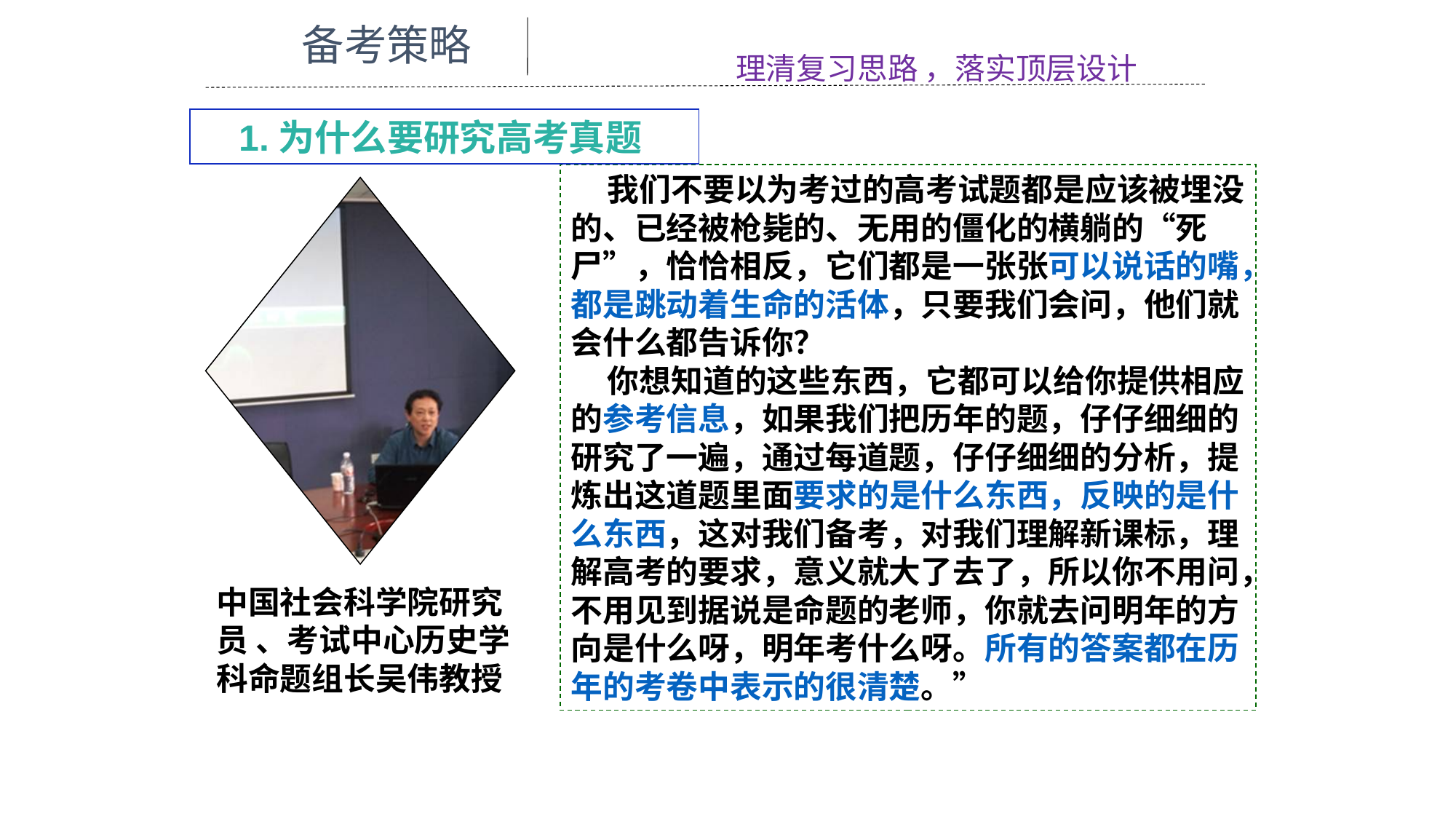

备考策略
理清复习思路 ，落实顶层设计
1.为什么要研究高考真题
    我们不要以为考过的高考试题都是应该被埋没的、已经被枪毙的、无用的僵化的横躺的“死尸”，恰恰相反，它们都是一张张可以说话的嘴，都是跳动着生命的活体，只要我们会问，他们就会什么都告诉你？
    你想知道的这些东西，它都可以给你提供相应的参考信息，如果我们把历年的题，仔仔细细的研究了一遍，通过每道题，仔仔细细的分析，提炼出这道题里面要求的是什么东西，反映的是什么东西，这对我们备考，对我们理解新课标，理解高考的要求，意义就大了去了，所以你不用问，不用见到据说是命题的老师，你就去问明年的方向是什么呀，明年考什么呀。所有的答案都在历年的考卷中表示的很清楚。”

中国社会科学院研究员 、考试中心历史学科命题组长吴伟教授